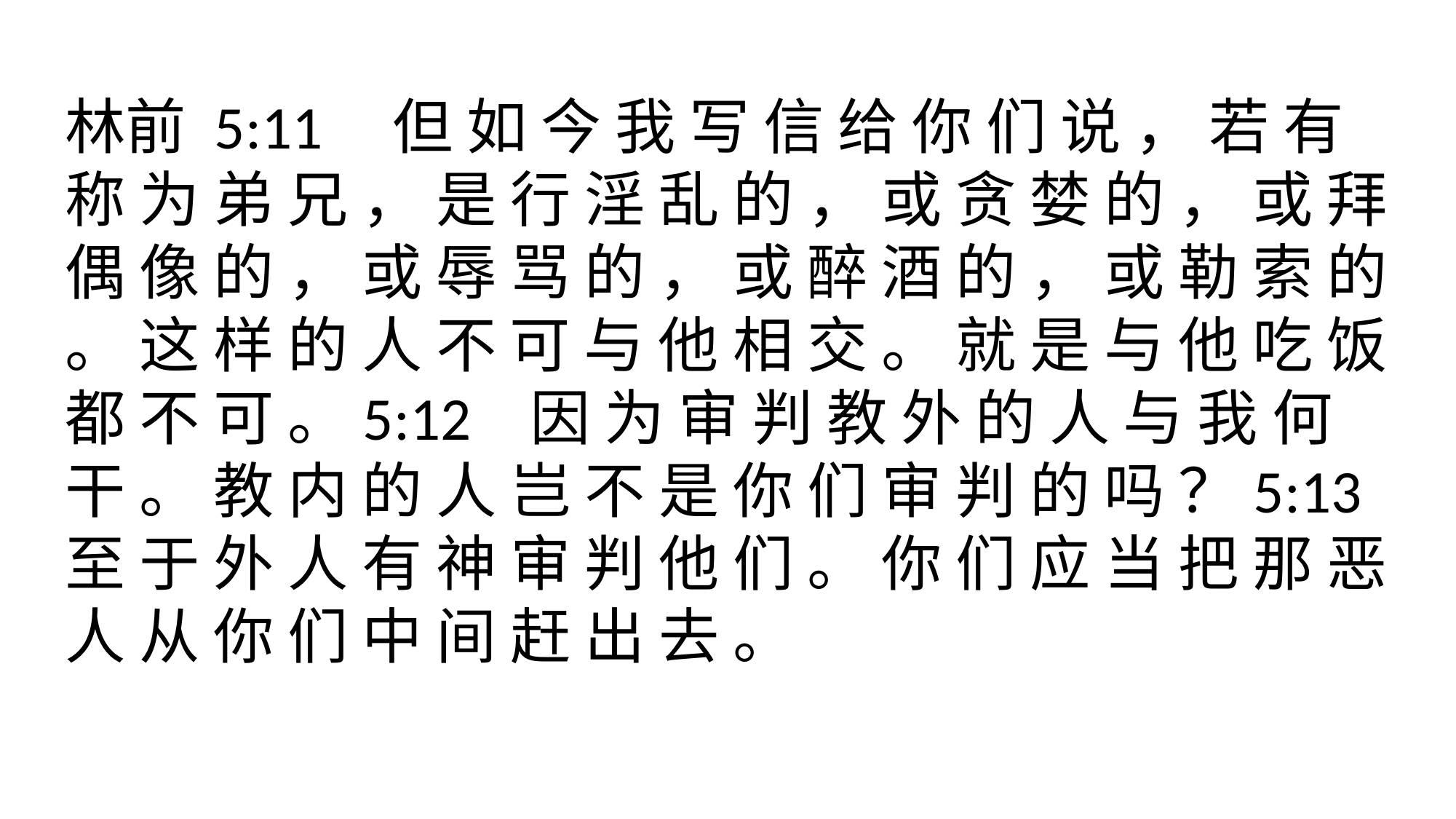

林前 5:11	但 如 今 我 写 信 给 你 们 说 ， 若 有 称 为 弟 兄 ， 是 行 淫 乱 的 ， 或 贪 婪 的 ， 或 拜 偶 像 的 ， 或 辱 骂 的 ， 或 醉 酒 的 ， 或 勒 索 的 。 这 样 的 人 不 可 与 他 相 交 。 就 是 与 他 吃 饭 都 不 可 。5:12	 因 为 审 判 教 外 的 人 与 我 何 干 。 教 内 的 人 岂 不 是 你 们 审 判 的 吗 ？5:13 至 于 外 人 有 神 审 判 他 们 。 你 们 应 当 把 那 恶 人 从 你 们 中 间 赶 出 去 。